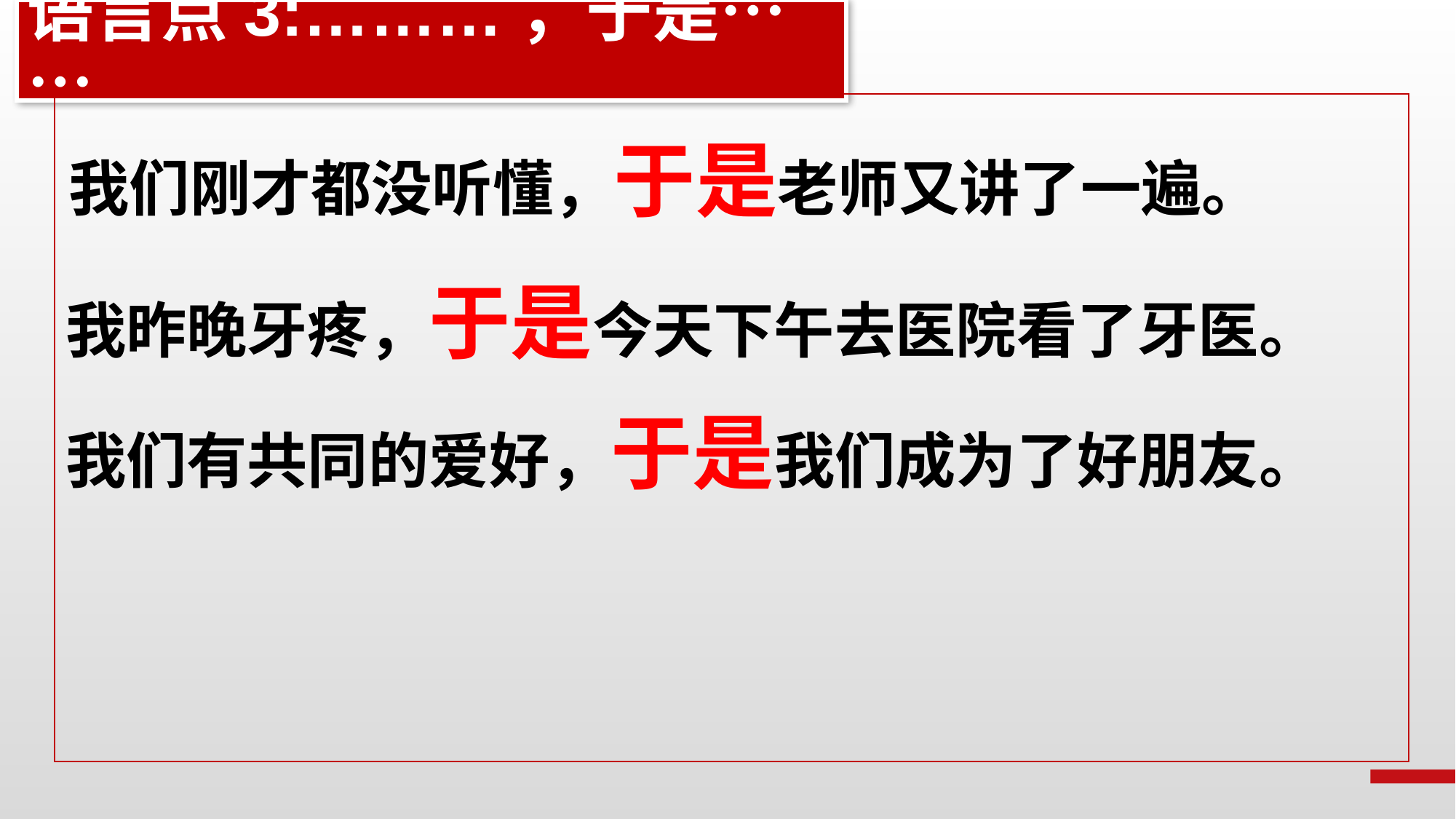

语言点3:………，于是……

我们刚才都没听懂，于是老师又讲了一遍。
我昨晚牙疼，于是今天下午去医院看了牙医。
我们有共同的爱好，于是我们成为了好朋友。